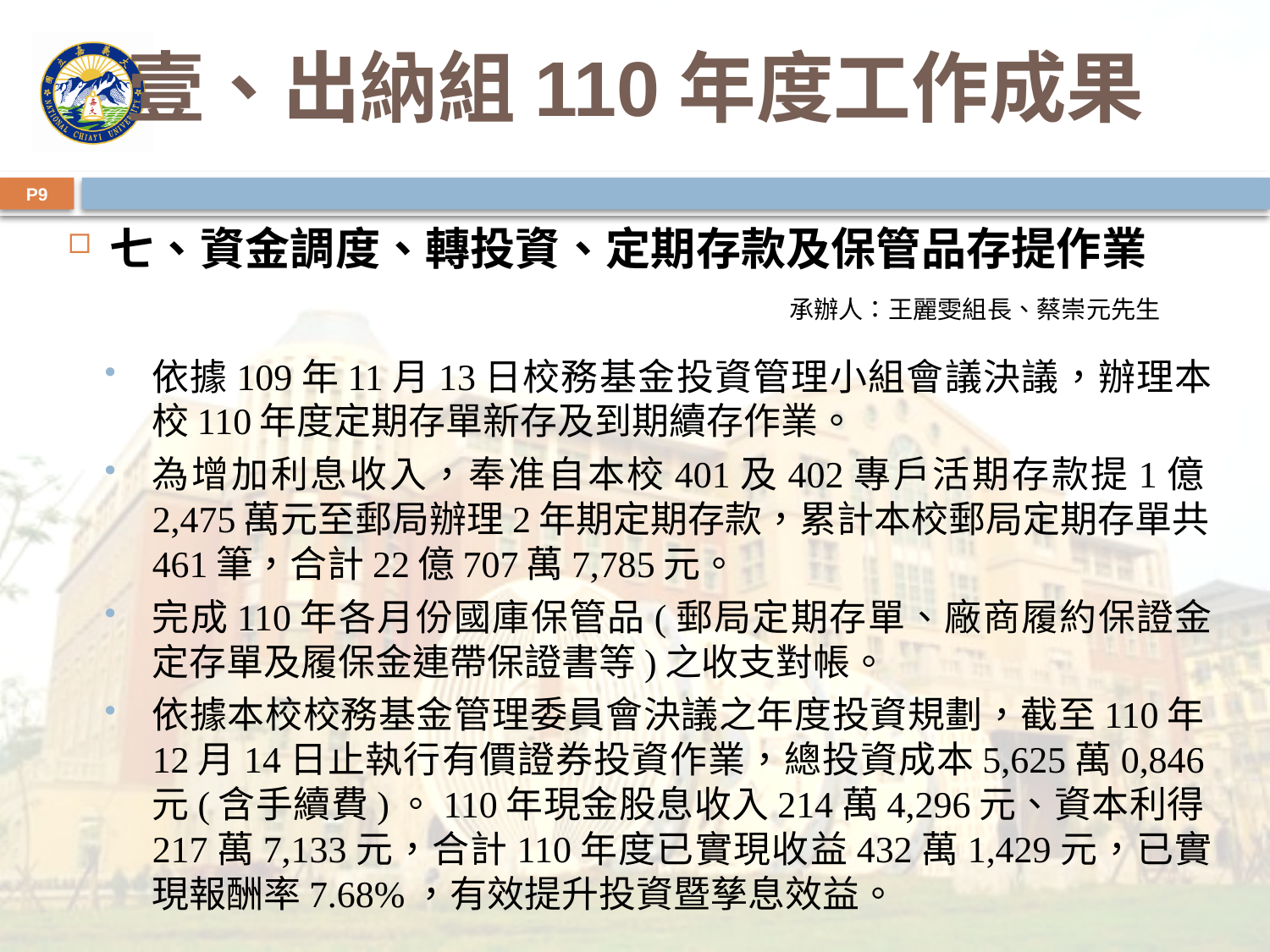

# 壹、出納組110年度工作成果
P9
七、資金調度、轉投資、定期存款及保管品存提作業

依據109年11月13日校務基金投資管理小組會議決議，辦理本校110年度定期存單新存及到期續存作業。
為增加利息收入，奉准自本校401及402專戶活期存款提1億2,475萬元至郵局辦理2年期定期存款，累計本校郵局定期存單共461筆，合計22億707萬7,785元。
完成110年各月份國庫保管品(郵局定期存單、廠商履約保證金定存單及履保金連帶保證書等)之收支對帳。
依據本校校務基金管理委員會決議之年度投資規劃，截至110年12月14日止執行有價證券投資作業，總投資成本5,625萬0,846元(含手續費)。110年現金股息收入214萬4,296元、資本利得217萬7,133元，合計110年度已實現收益432萬1,429元，已實現報酬率7.68%，有效提升投資暨孳息效益。
承辦人：王麗雯組長、蔡崇元先生